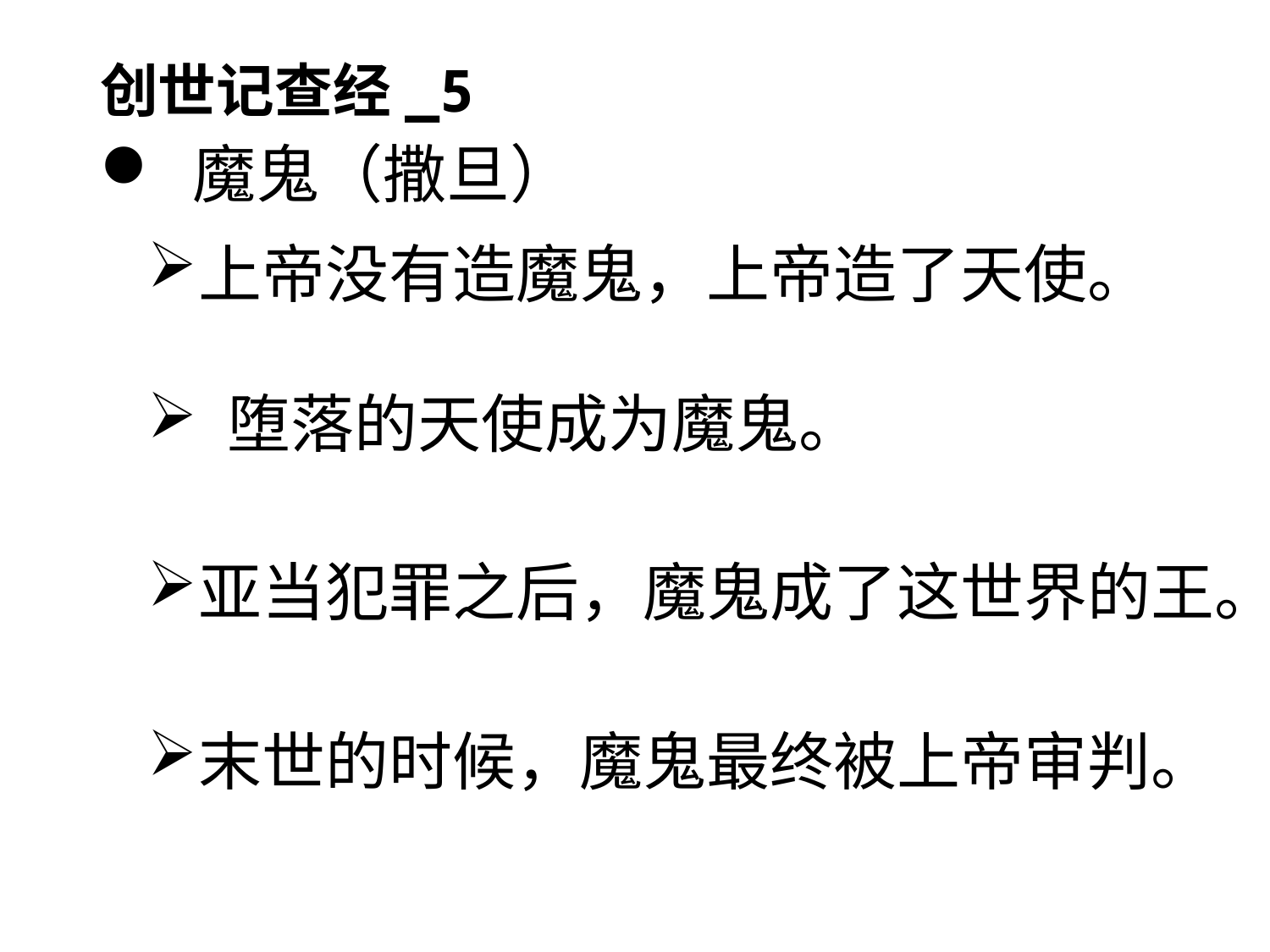

# 创世记查经_5
 魔鬼（撒旦）

上帝没有造魔鬼，上帝造了天使。

 堕落的天使成为魔鬼。

亚当犯罪之后，魔鬼成了这世界的王。

末世的时候，魔鬼最终被上帝审判。